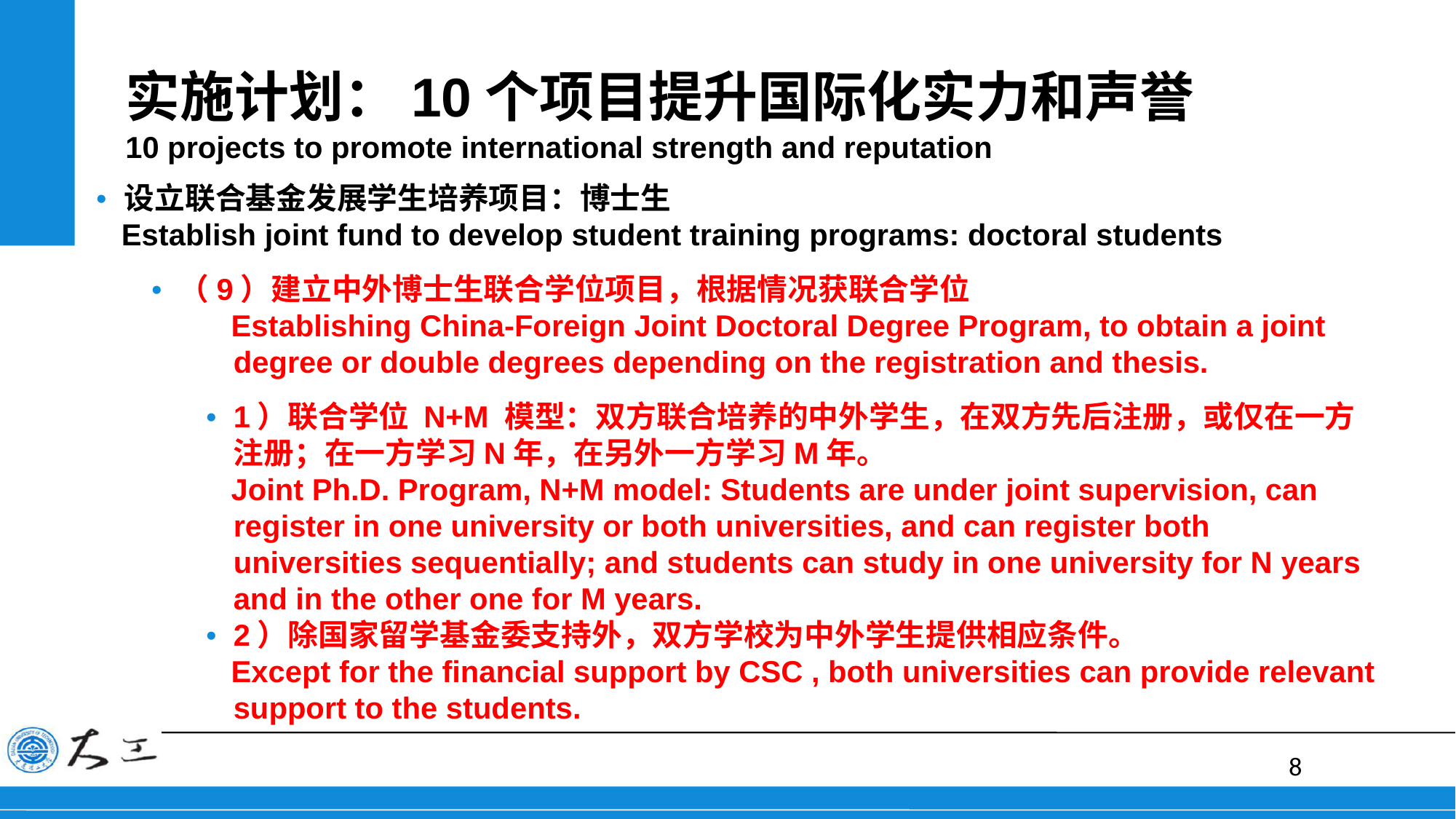

# 实施计划：10个项目提升国际化实力和声誉 10 projects to promote international strength and reputation
设立联合基金发展学生培养项目：博士生
   Establish joint fund to develop student training programs: doctoral students
（9）建立中外博士生联合学位项目，根据情况获联合学位
   Establishing China-Foreign Joint Doctoral Degree Program, to obtain a joint degree or double degrees depending on the registration and thesis.
1）联合学位 N+M 模型：双方联合培养的中外学生，在双方先后注册，或仅在一方注册；在一方学习N年，在另外一方学习M年。
   Joint Ph.D. Program, N+M model: Students are under joint supervision, can register in one university or both universities, and can register both universities sequentially; and students can study in one university for N years and in the other one for M years.
2）除国家留学基金委支持外，双方学校为中外学生提供相应条件。
   Except for the financial support by CSC , both universities can provide relevant support to the students.